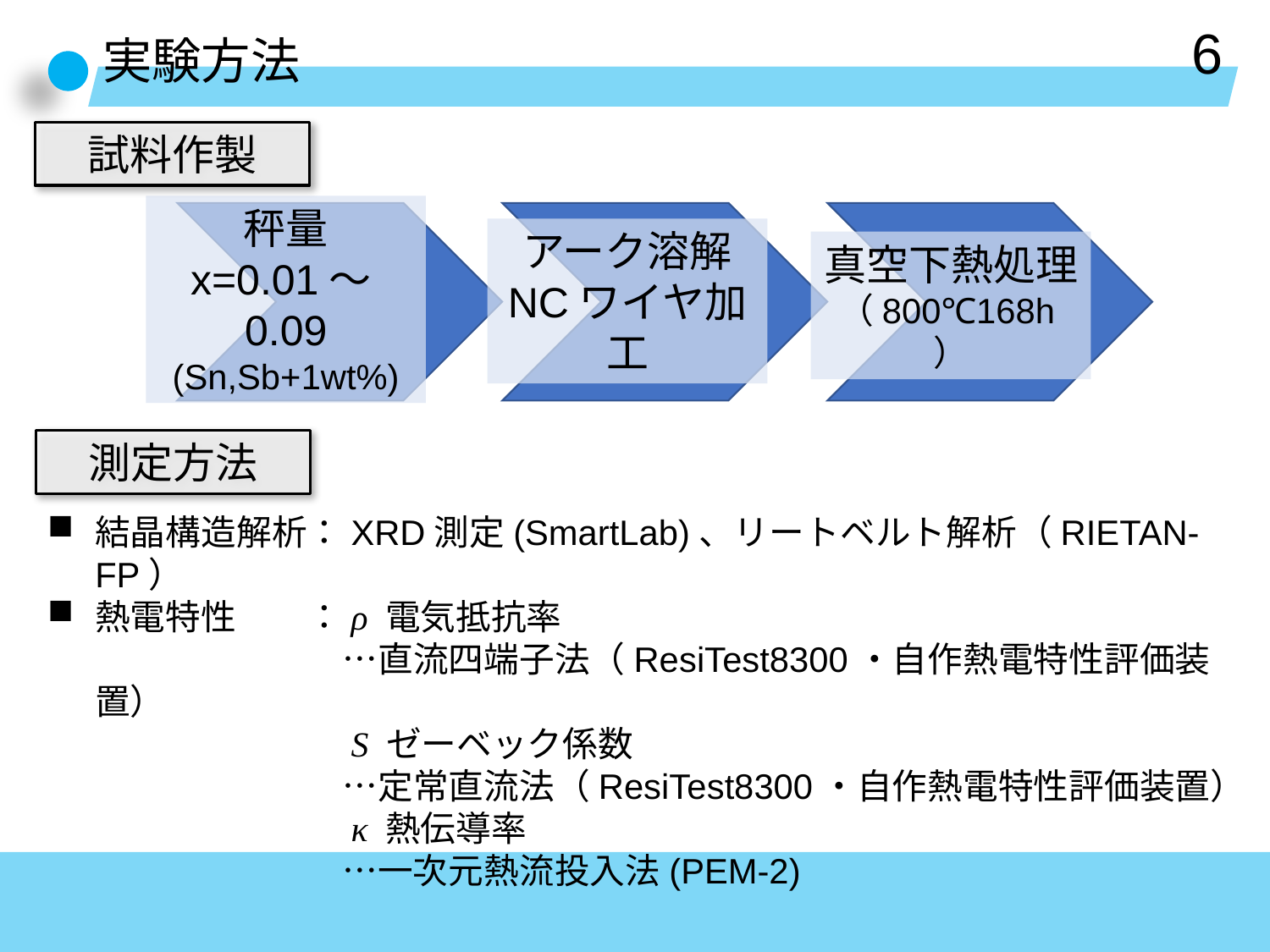

6
実験方法
試料作製

秤量
x=0.01～0.09
(Sn,Sb+1wt%)
真空下熱処理
（800℃168h）
アーク溶解
NCワイヤ加工
測定方法
結晶構造解析：XRD測定(SmartLab)、リートベルト解析（RIETAN-FP）
熱電特性　　：ρ 電気抵抗率　　
　　　　　　　…直流四端子法（ResiTest8300・自作熱電特性評価装置）
　　　　　　　S ゼーベック係数
　　　　　　　…定常直流法（ResiTest8300・自作熱電特性評価装置）
　　　　　　　κ 熱伝導率　　　
　　　　　　　…一次元熱流投入法(PEM-2)